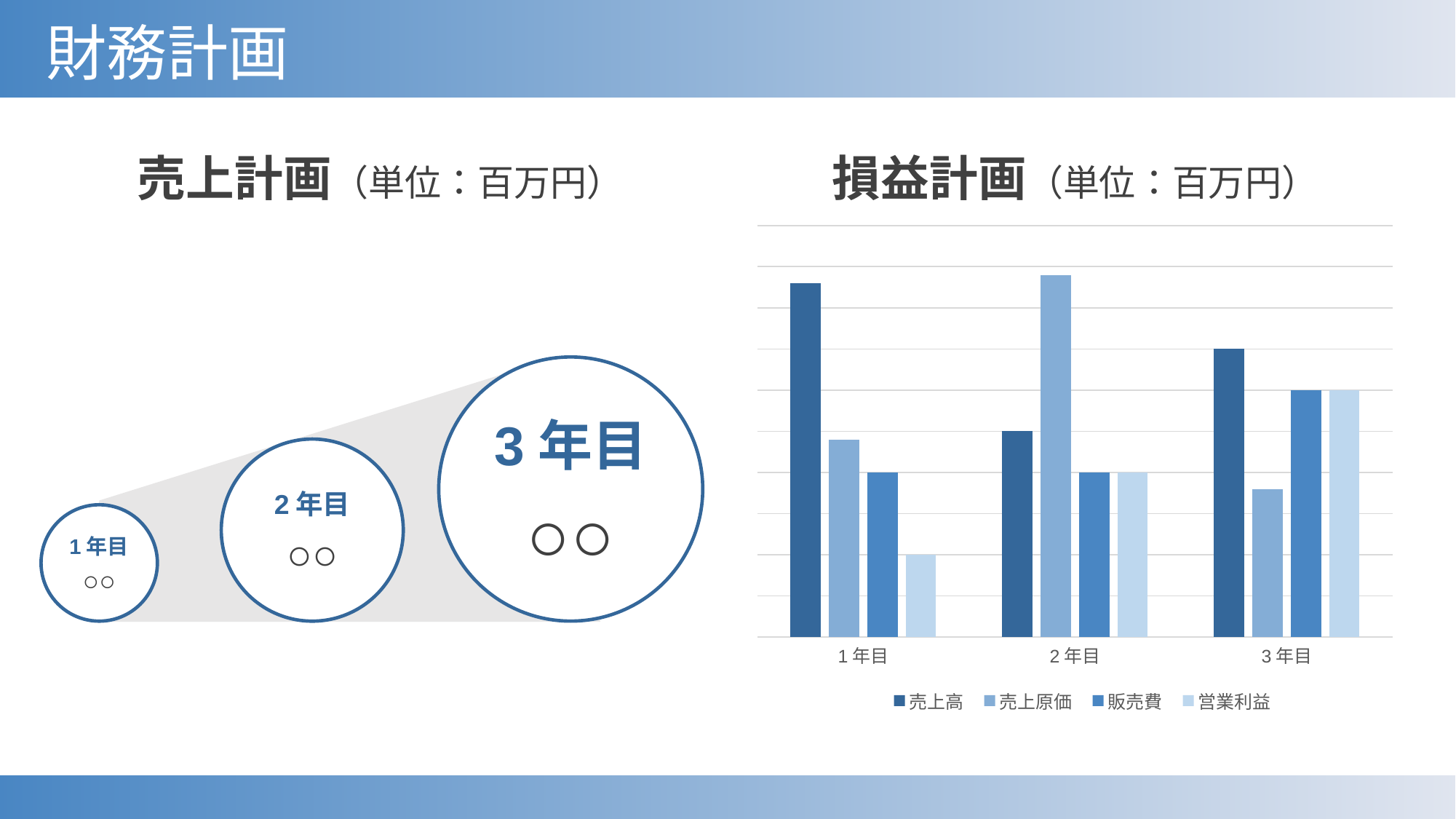

# 財務計画
売上計画（単位：百万円）
損益計画（単位：百万円）

### Chart

| Category | 売上高 | 売上原価 | 販売費 | 営業利益 |
|---|---|---|---|---|
| 1年目 | 4.3 | 2.4 | 2.0 | 1.0 |
| 2年目 | 2.5 | 4.4 | 2.0 | 2.0 |
| 3年目 | 3.5 | 1.8 | 3.0 | 3.0 |
3年目
○○

2年目
○○
1年目
○○